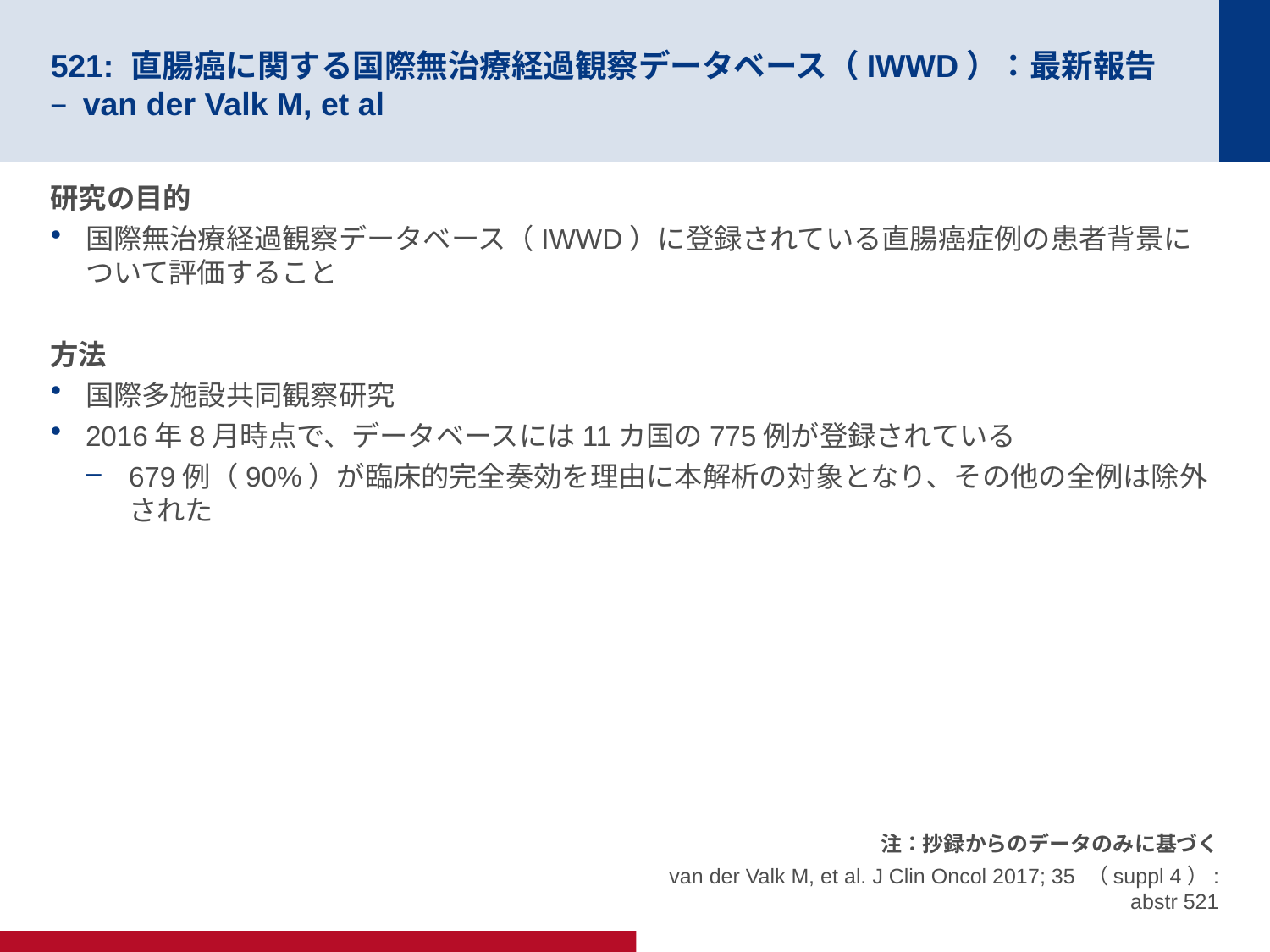

# 521: 直腸癌に関する国際無治療経過観察データベース（IWWD）：最新報告 – van der Valk M, et al
研究の目的
国際無治療経過観察データベース（IWWD）に登録されている直腸癌症例の患者背景について評価すること

方法
国際多施設共同観察研究
2016年8月時点で、データベースには11カ国の775例が登録されている
679例（90%）が臨床的完全奏効を理由に本解析の対象となり、その他の全例は除外された
注：抄録からのデータのみに基づく
van der Valk M, et al. J Clin Oncol 2017; 35 （suppl 4）: abstr 521